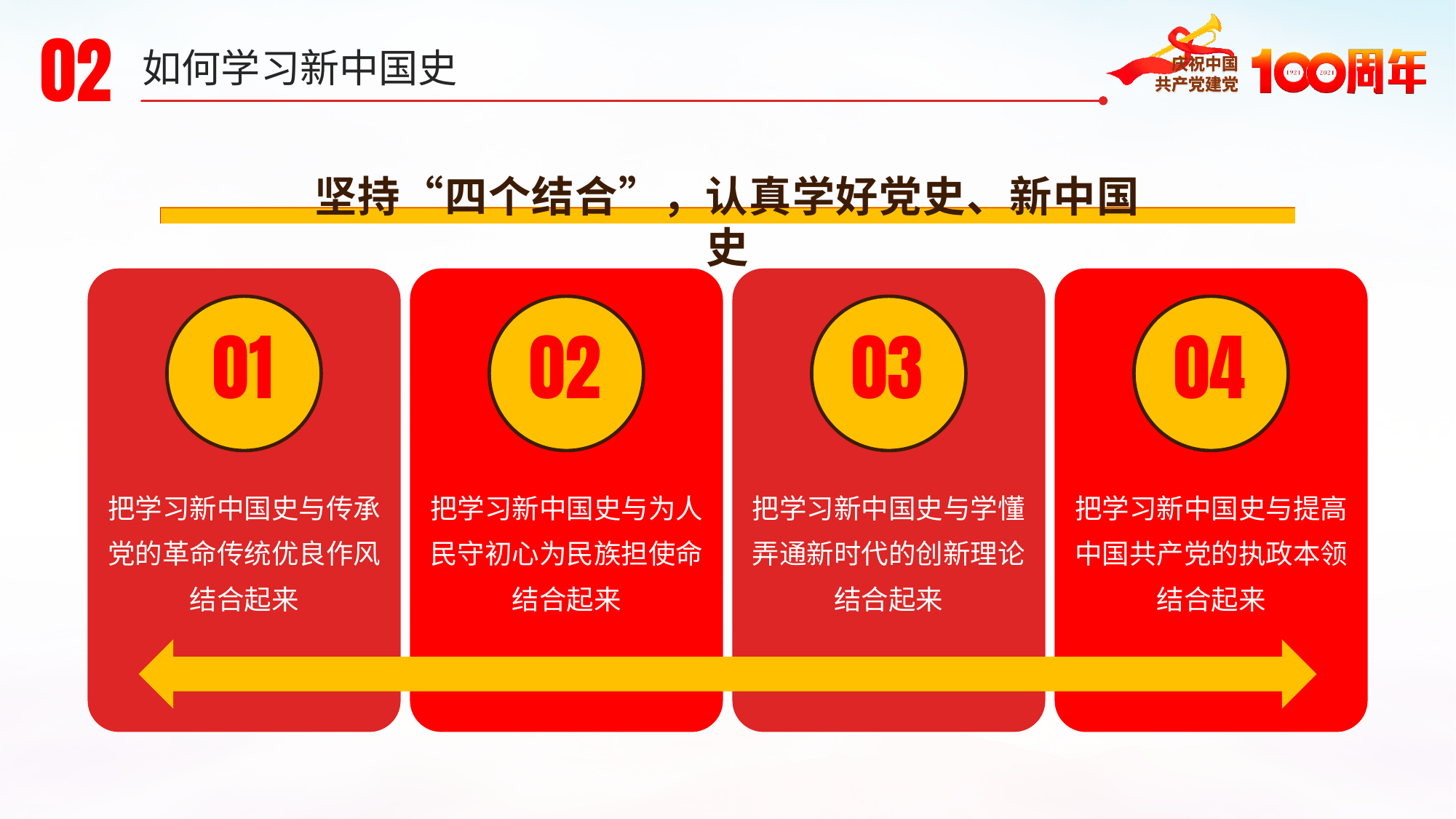

02
如何学习新中国史
坚持“四个结合”，认真学好党史、新中国史

把学习新中国史与传承党的革命传统优良作风结合起来
把学习新中国史与为人民守初心为民族担使命结合起来
把学习新中国史与学懂弄通新时代的创新理论结合起来
把学习新中国史与提高中国共产党的执政本领结合起来

01
02
03
04